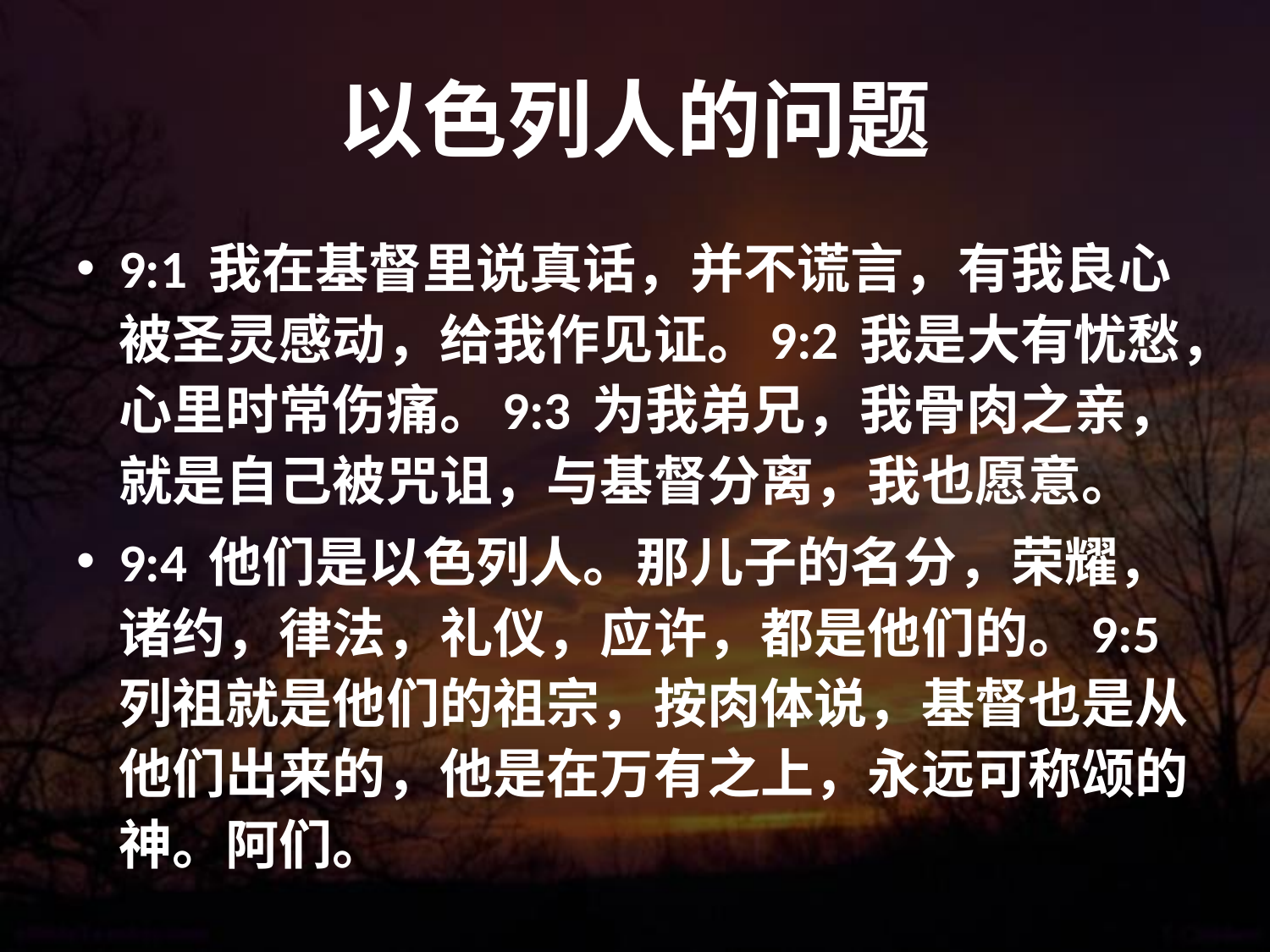

# 以色列人的问题
9:1 我在基督里说真话，并不谎言，有我良心被圣灵感动，给我作见证。9:2 我是大有忧愁，心里时常伤痛。9:3 为我弟兄，我骨肉之亲，就是自己被咒诅，与基督分离，我也愿意。
9:4 他们是以色列人。那儿子的名分，荣耀，诸约，律法，礼仪，应许，都是他们的。9:5 列祖就是他们的祖宗，按肉体说，基督也是从他们出来的，他是在万有之上，永远可称颂的神。阿们。